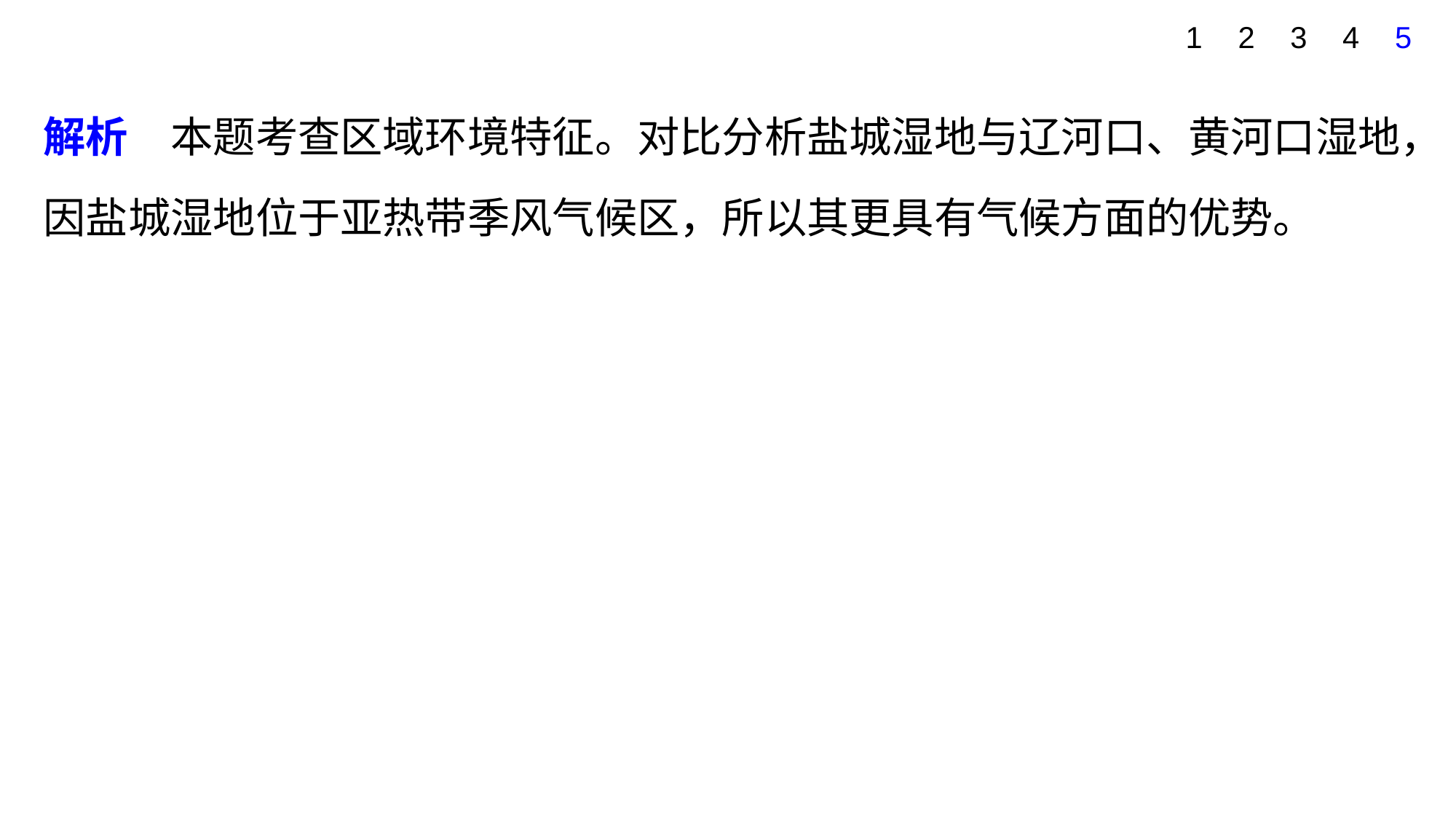

1
2
3
4
5
解析　本题考查区域环境特征。对比分析盐城湿地与辽河口、黄河口湿地，因盐城湿地位于亚热带季风气候区，所以其更具有气候方面的优势。